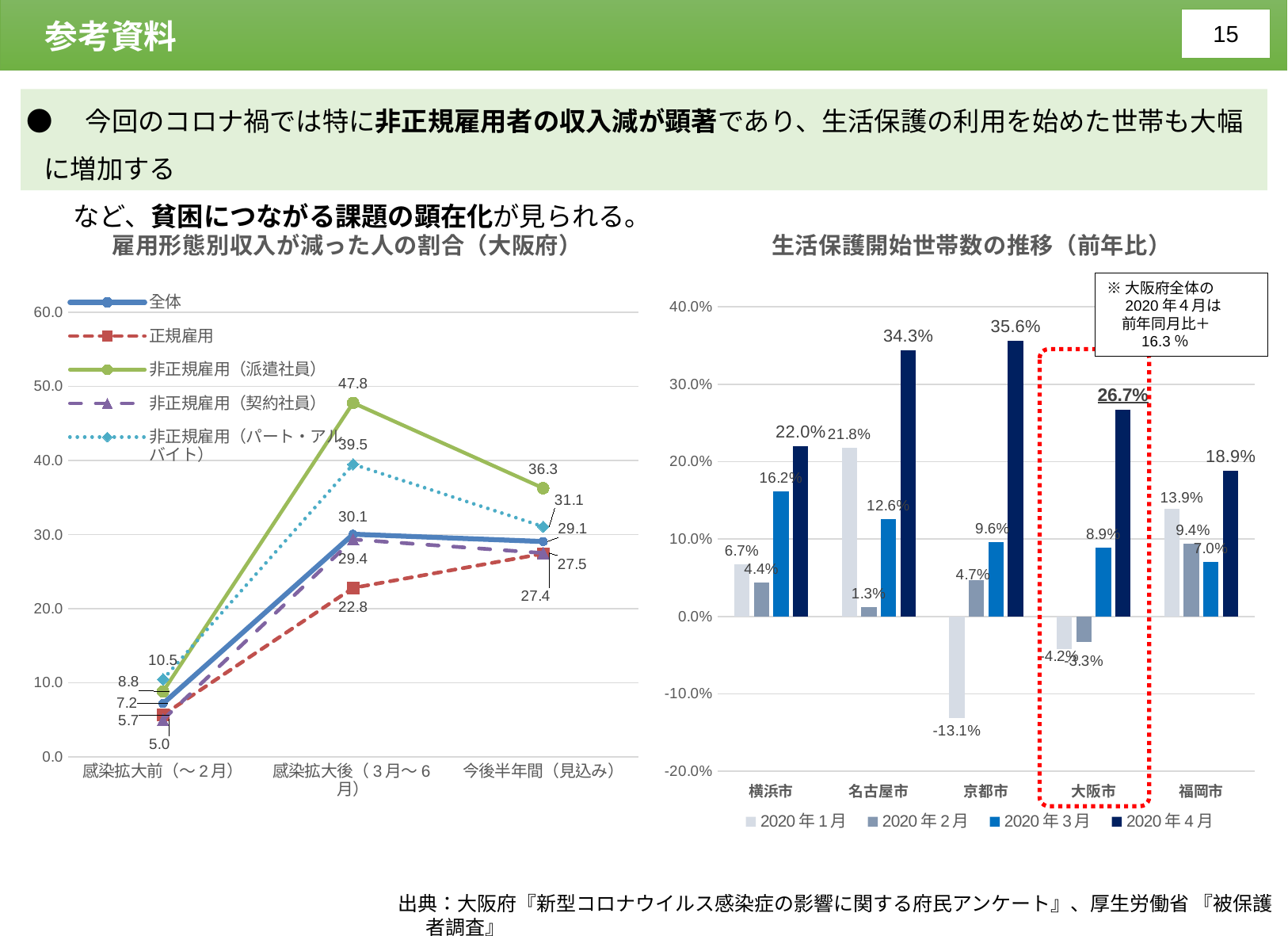

参考資料
 ●　今回のコロナ禍では特に非正規雇用者の収入減が顕著であり、生活保護の利用を始めた世帯も大幅に増加する
　　など、貧困につながる課題の顕在化が見られる。

### Chart: 雇用形態別収入が減った人の割合（大阪府）

| Category | 全体 | 正規雇用 | 非正規雇用（派遣社員） | 非正規雇用（契約社員） | 非正規雇用（パート・アルバイト） |
|---|---|---|---|---|---|
| 感染拡大前（～2月） | 7.2136563876652 | 5.6782334384858 | 8.8495575221239 | 5.045871559633 | 10.486891385768 |
| 感染拡大後（3月～6月） | 30.066079295154 | 22.818086225026 | 47.787610619469 | 29.357798165138 | 39.513108614232 |
| 今後半年間（見込み） | 29.074889867841 | 27.444794952681 | 36.283185840708 | 27.522935779817 | 31.086142322097 |

### Chart: 生活保護開始世帯数の推移（前年比）

| Category | 2020年1月 | 2020年2月 | 2020年3月 | 2020年4月 |
|---|---|---|---|---|
| 横浜市 | 0.06719999999999993 | 0.04384485666104543 | 0.16156462585034004 | 0.22007042253521125 |
| 名古屋市 | 0.2183098591549295 | 0.012526096033402823 | 0.125673249551167 | 0.34347826086956523 |
| 京都市 | -0.1311475409836066 | 0.046762589928057485 | 0.09570957095709565 | 0.35627530364372473 |
| 大阪市 | -0.04236540158870261 | -0.03309481216457966 | 0.08850289495450792 | 0.26747967479674806 |
| 福岡市 | 0.13879003558718872 | 0.09411764705882364 | 0.07006369426751591 | 0.18858560794044665 |
※大阪府全体の
　2020年４月は
　前年同月比＋16.3％

出典：大阪府『新型コロナウイルス感染症の影響に関する府民アンケート』、厚生労働省 『被保護者調査』